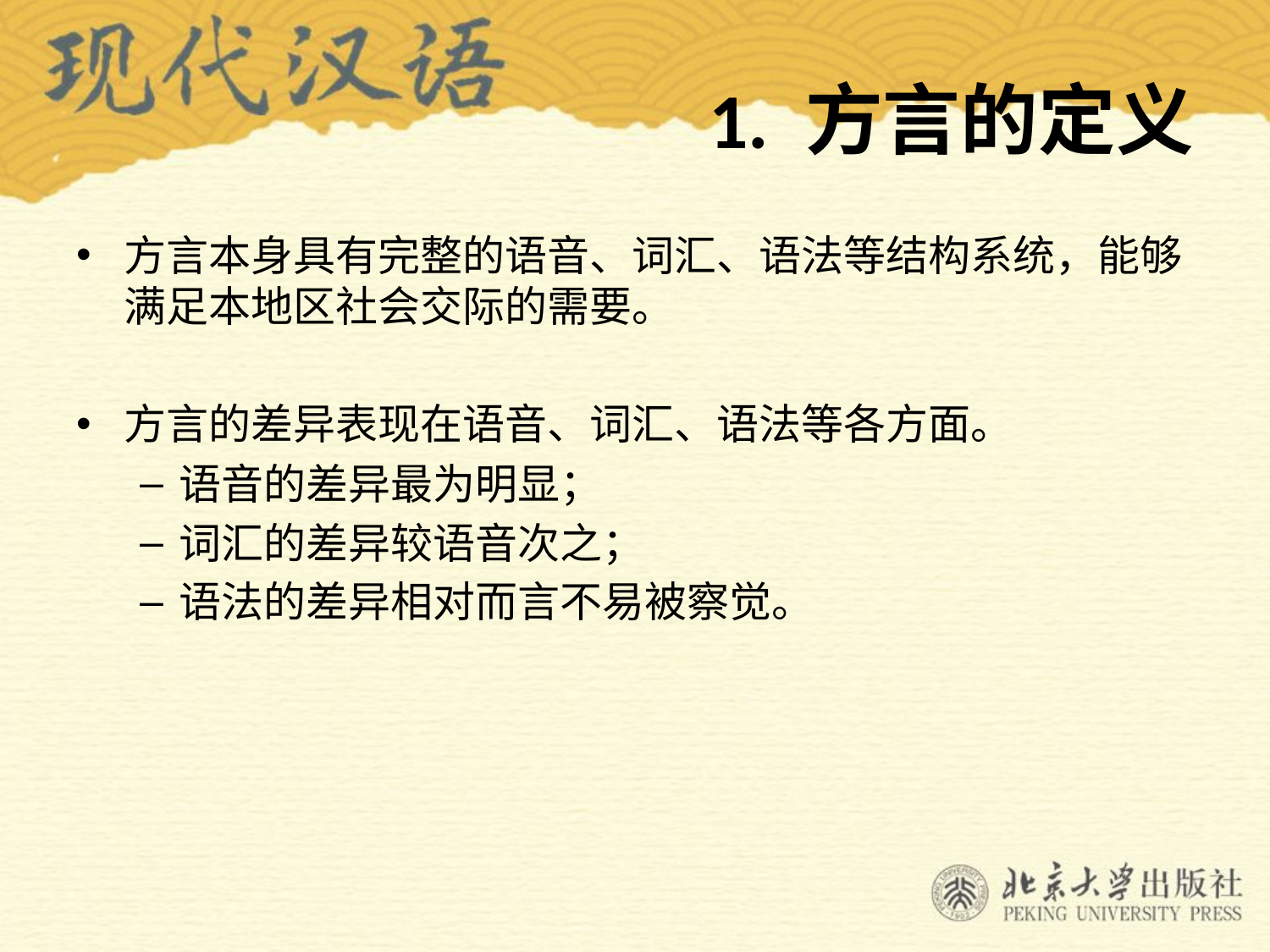

# 1. 方言的定义
方言本身具有完整的语音、词汇、语法等结构系统，能够满足本地区社会交际的需要。

方言的差异表现在语音、词汇、语法等各方面。
语音的差异最为明显；
词汇的差异较语音次之；
语法的差异相对而言不易被察觉。